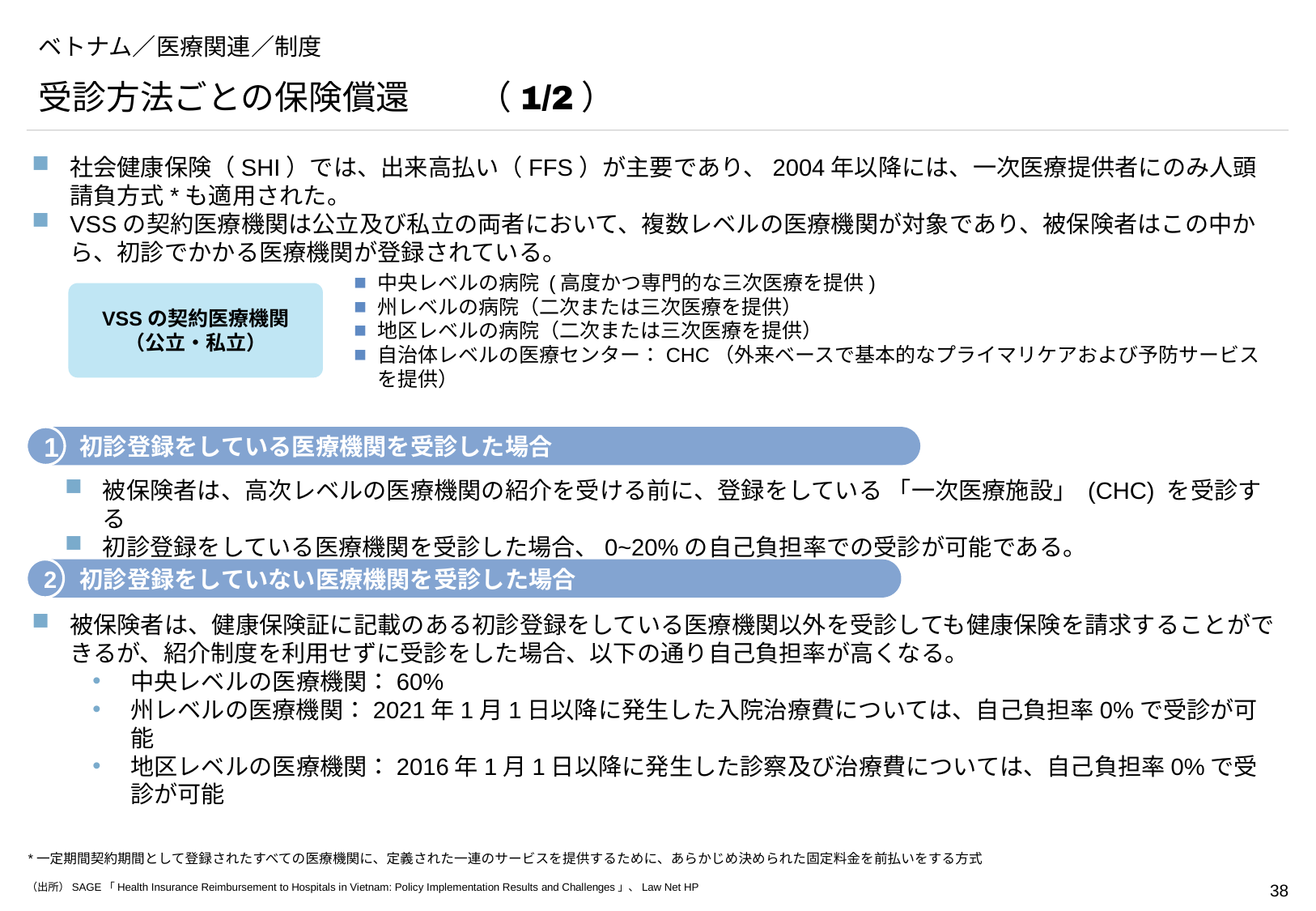

# ベトナム／医療関連／制度
受診方法ごとの保険償還　　（1/2）
社会健康保険（SHI）では、出来高払い（FFS）が主要であり、2004年以降には、一次医療提供者にのみ人頭請負方式*も適用された。
VSSの契約医療機関は公立及び私立の両者において、複数レベルの医療機関が対象であり、被保険者はこの中から、初診でかかる医療機関が登録されている。
中央レベルの病院 (高度かつ専門的な三次医療を提供)
州レベルの病院（二次または三次医療を提供）
地区レベルの病院（二次または三次医療を提供）
自治体レベルの医療センター：CHC（外来ベースで基本的なプライマリケアおよび予防サービスを提供）
VSSの契約医療機関
（公立・私立）
初診登録をしている医療機関を受診した場合
1
被保険者は、高次レベルの医療機関の紹介を受ける前に、登録をしている 「一次医療施設」 (CHC) を受診する
初診登録をしている医療機関を受診した場合、0~20%の自己負担率での受診が可能である。
2
初診登録をしていない医療機関を受診した場合
被保険者は、健康保険証に記載のある初診登録をしている医療機関以外を受診しても健康保険を請求することができるが、紹介制度を利用せずに受診をした場合、以下の通り自己負担率が高くなる。
中央レベルの医療機関：60%
州レベルの医療機関：2021年1月1日以降に発生した入院治療費については、自己負担率0%で受診が可能
地区レベルの医療機関：2016年1月1日以降に発生した診察及び治療費については、自己負担率0%で受診が可能
*一定期間契約期間として登録されたすべての医療機関に、定義された一連のサービスを提供するために、あらかじめ決められた固定料金を前払いをする方式
（出所）SAGE「Health Insurance Reimbursement to Hospitals in Vietnam: Policy Implementation Results and Challenges」、Law Net HP